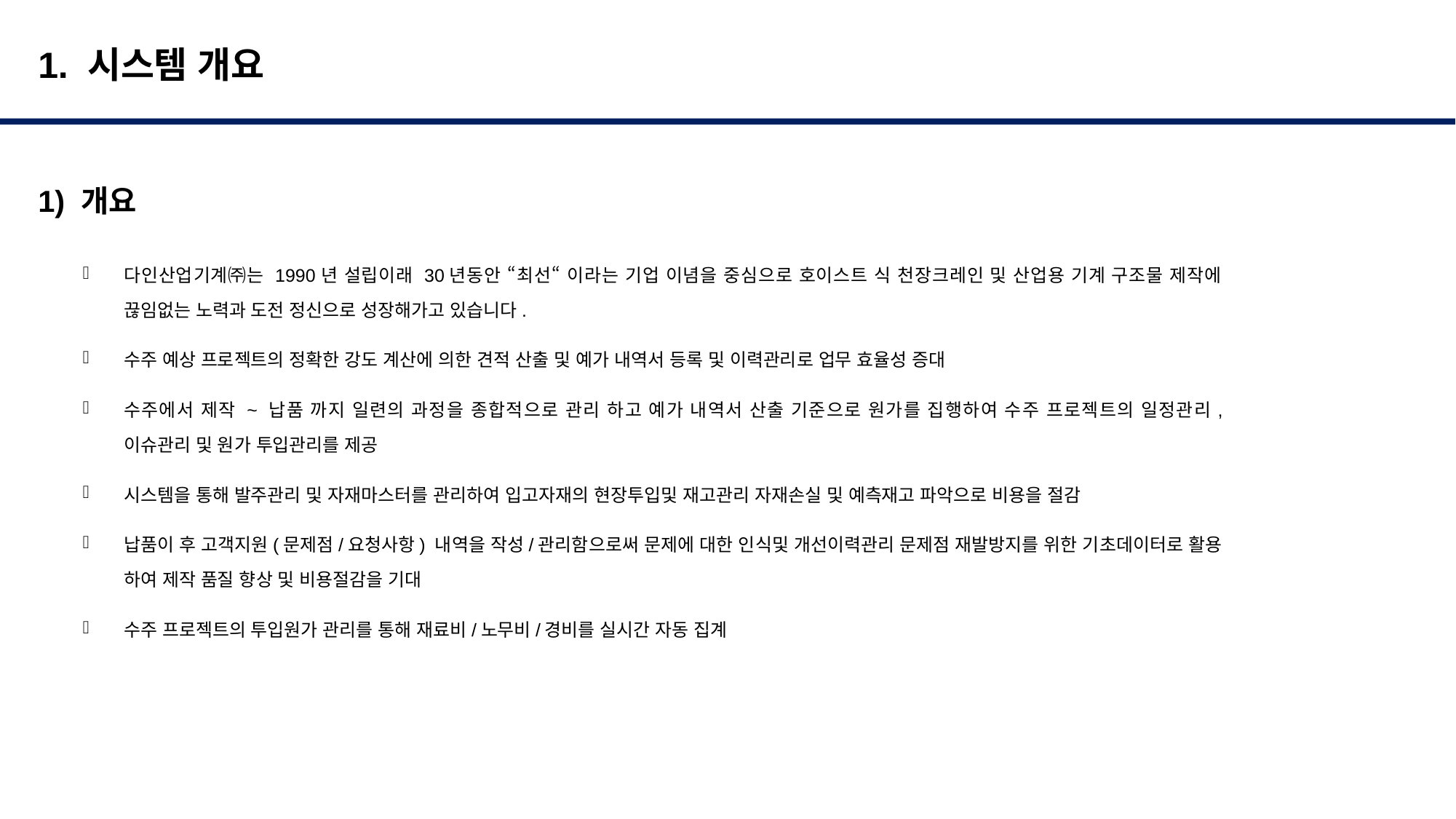

1. 시스템 개요
1) 개요
다인산업기계㈜는 1990년 설립이래 30년동안 “최선“ 이라는 기업 이념을 중심으로 호이스트 식 천장크레인 및 산업용 기계 구조물 제작에 끊임없는 노력과 도전 정신으로 성장해가고 있습니다.
수주 예상 프로젝트의 정확한 강도 계산에 의한 견적 산출 및 예가 내역서 등록 및 이력관리로 업무 효율성 증대
수주에서 제작 ~ 납품 까지 일련의 과정을 종합적으로 관리 하고 예가 내역서 산출 기준으로 원가를 집행하여 수주 프로젝트의 일정관리, 이슈관리 및 원가 투입관리를 제공
시스템을 통해 발주관리 및 자재마스터를 관리하여 입고자재의 현장투입및 재고관리 자재손실 및 예측재고 파악으로 비용을 절감
납품이 후 고객지원(문제점/요청사항) 내역을 작성/관리함으로써 문제에 대한 인식및 개선이력관리 문제점 재발방지를 위한 기초데이터로 활용 하여 제작 품질 향상 및 비용절감을 기대
수주 프로젝트의 투입원가 관리를 통해 재료비/노무비/경비를 실시간 자동 집계